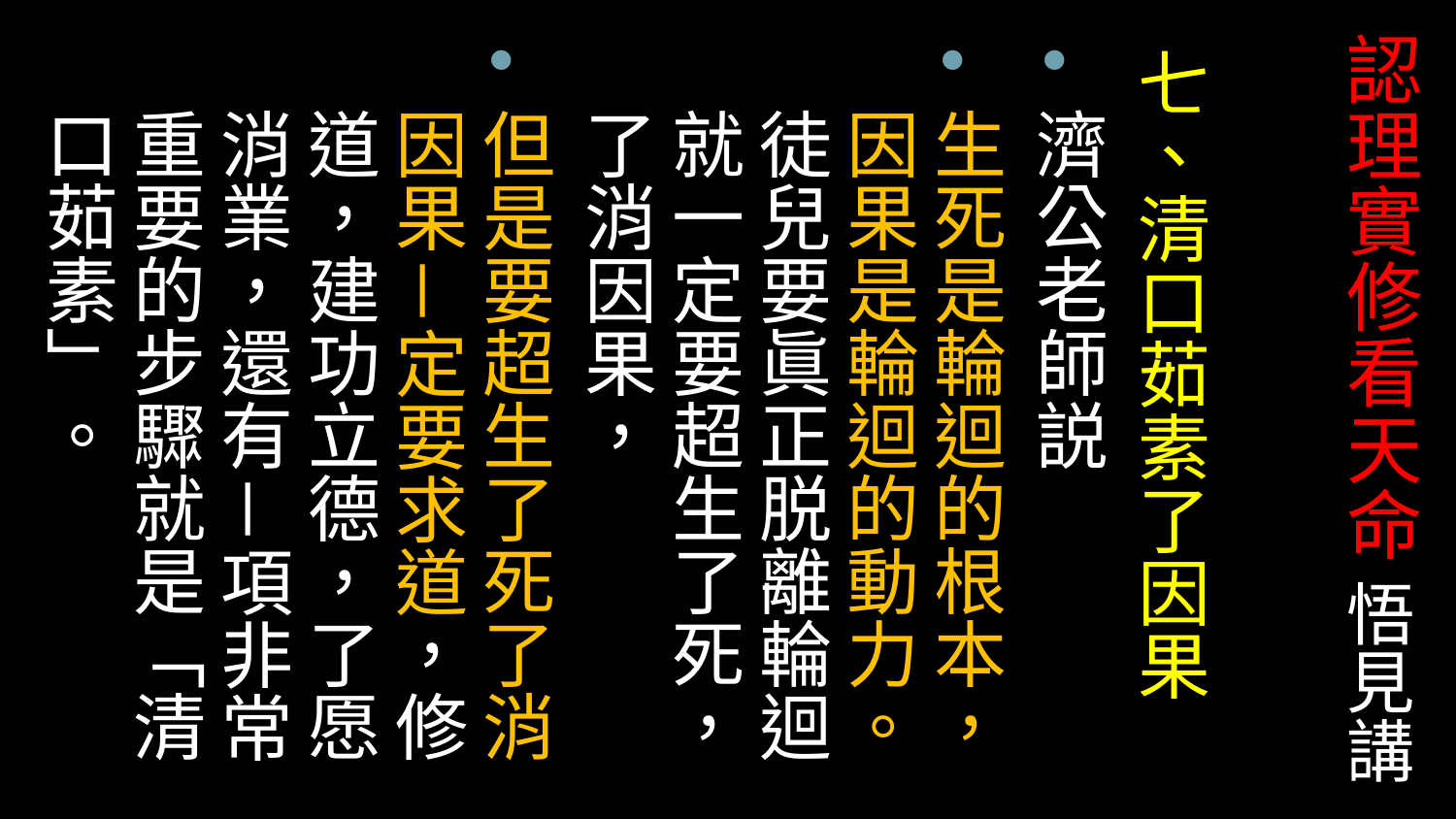

# 認理實修看天命 悟見講
七、清口茹素了因果
濟公老師説
生死是輪迴的根本，因果是輪迴的動力。徒兒要眞正脱離輪迴就一定要超生了死，了消因果，
但是要超生了死了消因果－定要求道，修道，建功立德，了愿消業，還有－項非常重要的步驟就是「清口茹素」。